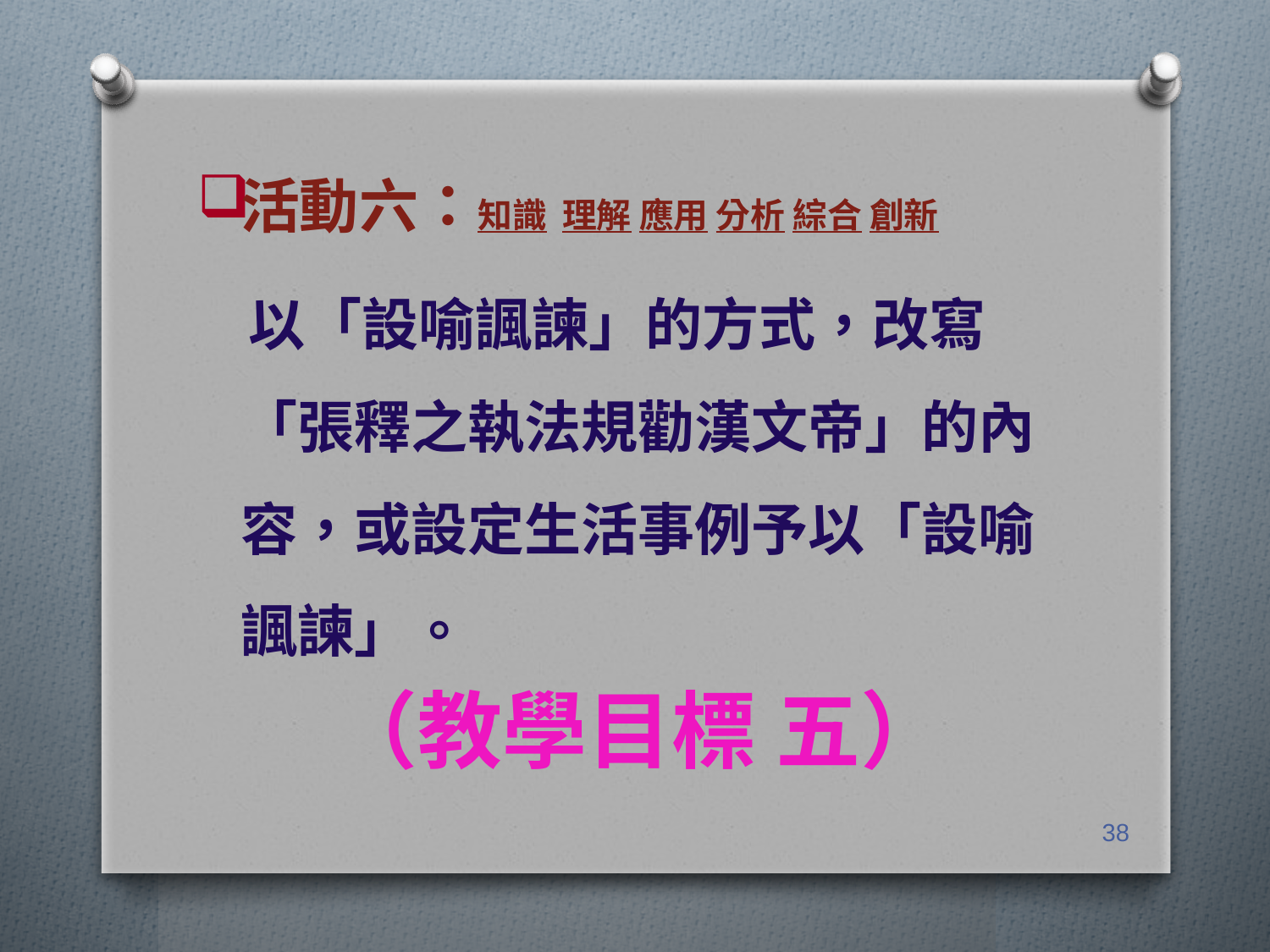

活動六：知識  理解 應用 分析 綜合 創新
   以「設喻諷諫」的方式，改寫「張釋之執法規勸漢文帝」的內容，或設定生活事例予以「設喻諷諫」。
 （教學目標 五）
38